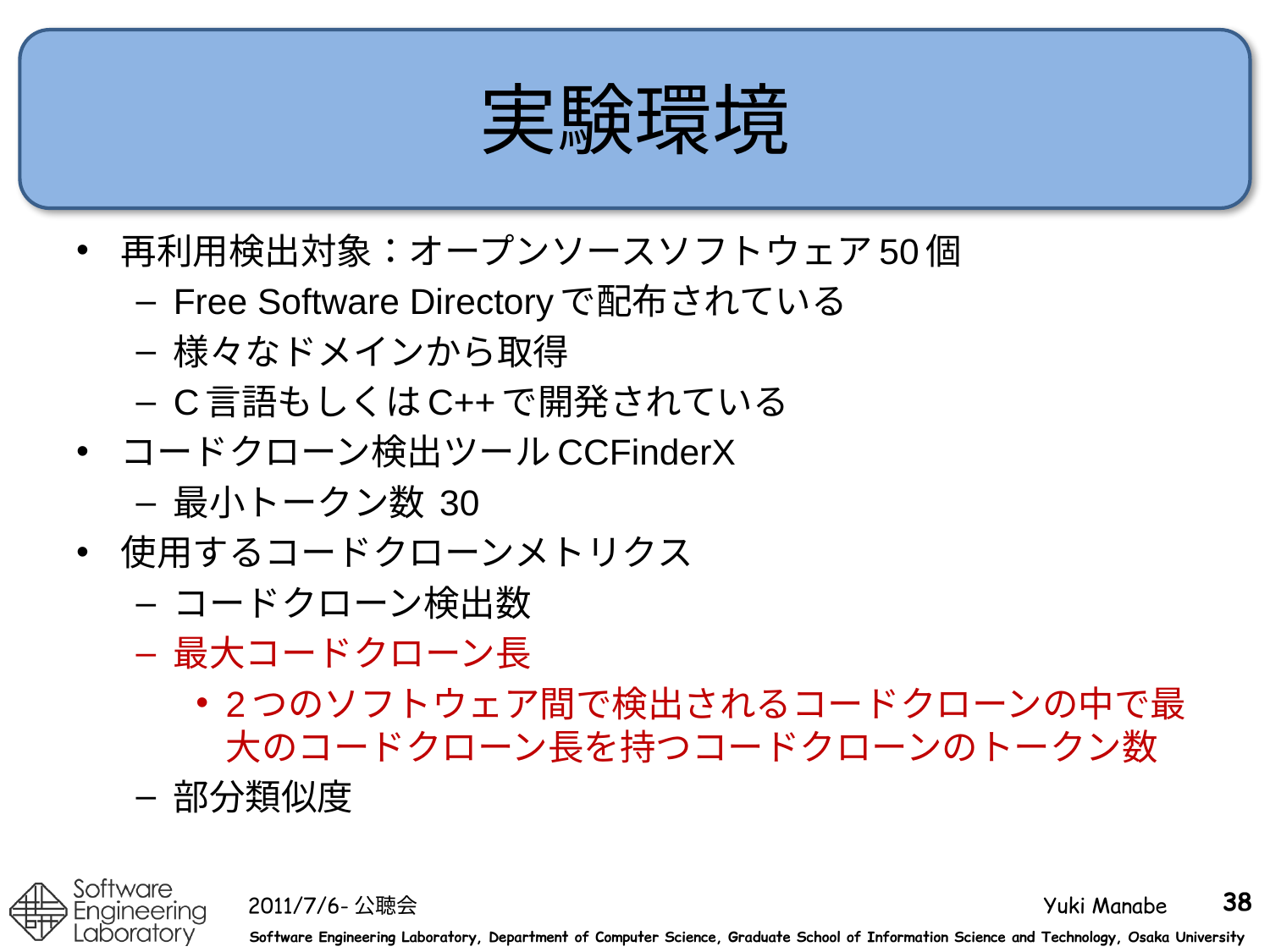

# 実験環境
再利用検出対象：オープンソースソフトウェア50個
Free Software Directoryで配布されている
様々なドメインから取得
C言語もしくはC++で開発されている
コードクローン検出ツールCCFinderX
最小トークン数 30
使用するコードクローンメトリクス
コードクローン検出数
最大コードクローン長
2つのソフトウェア間で検出されるコードクローンの中で最大のコードクローン長を持つコードクローンのトークン数
部分類似度

38
2011/7/6-公聴会
Yuki Manabe